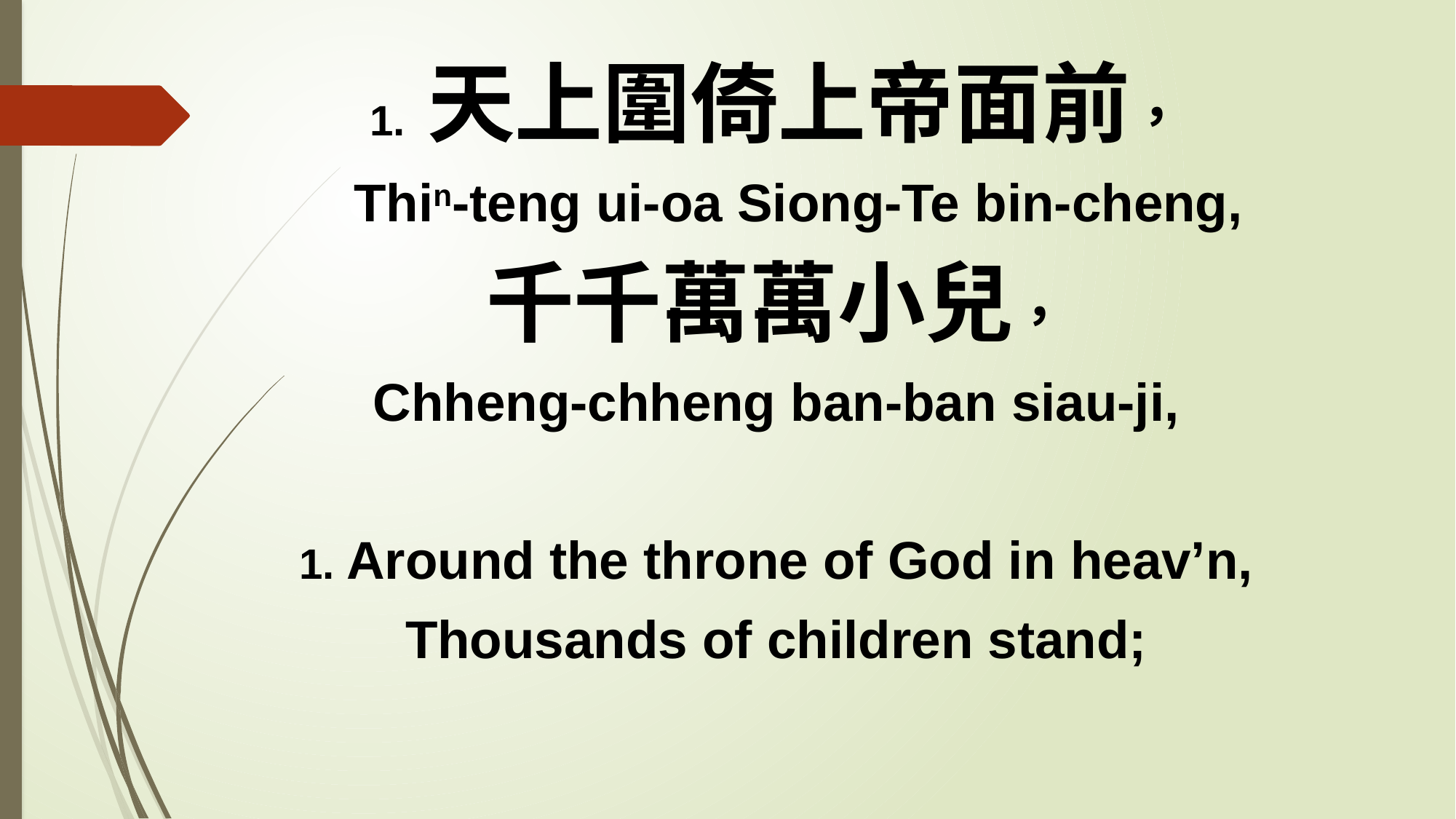

1. 天上圍倚上帝面前，
   Thin-teng ui-oa Siong-Te bin-cheng,
千千萬萬小兒，
Chheng-chheng ban-ban siau-ji,

1. Around the throne of God in heav’n,
Thousands of children stand;